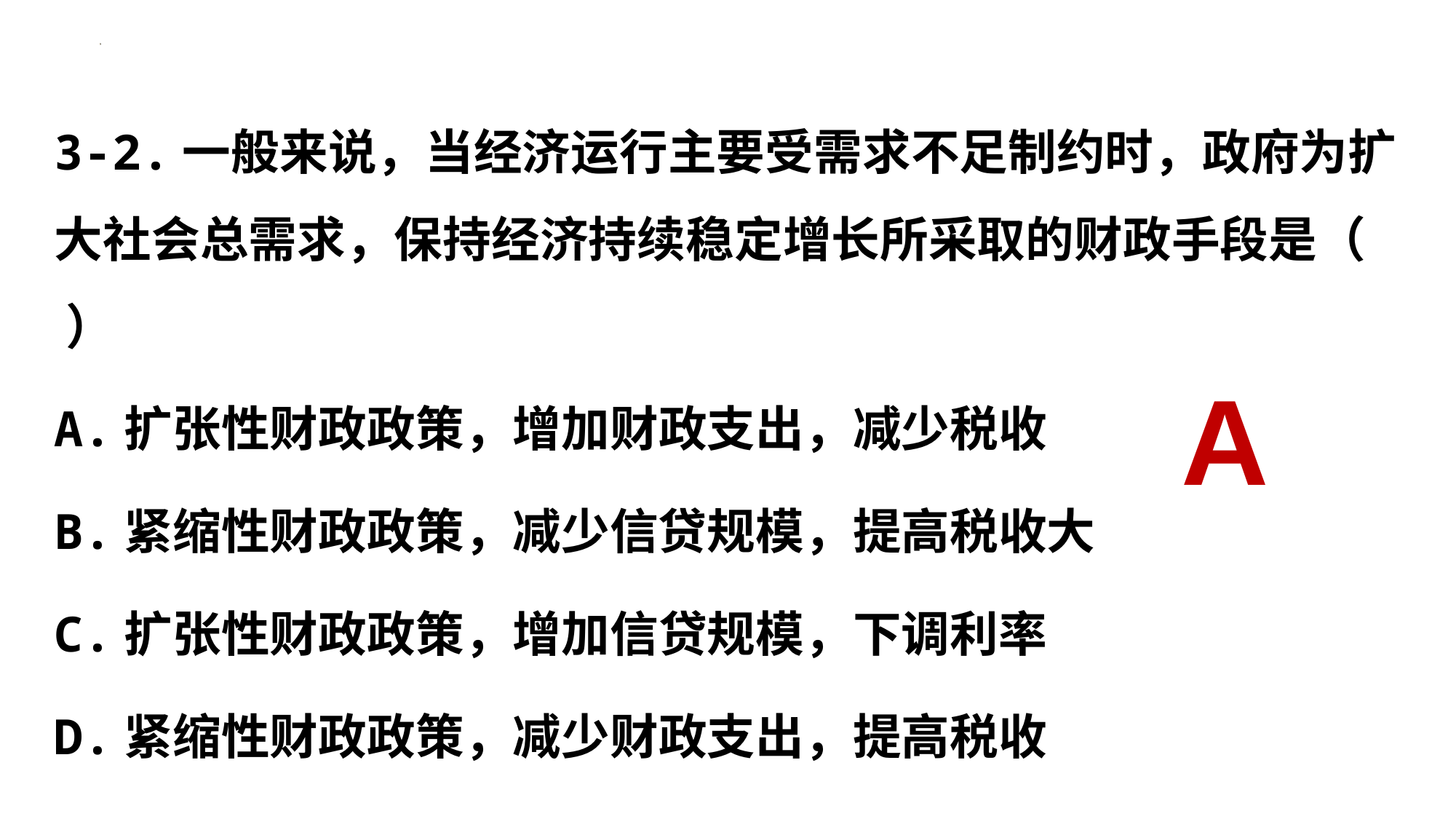

3-2.一般来说，当经济运行主要受需求不足制约时，政府为扩大社会总需求，保持经济持续稳定增长所采取的财政手段是（  ）
A.扩张性财政政策，增加财政支出，减少税收
B.紧缩性财政政策，减少信贷规模，提高税收大
C.扩张性财政政策，增加信贷规模，下调利率
D.紧缩性财政政策，减少财政支出，提高税收
A